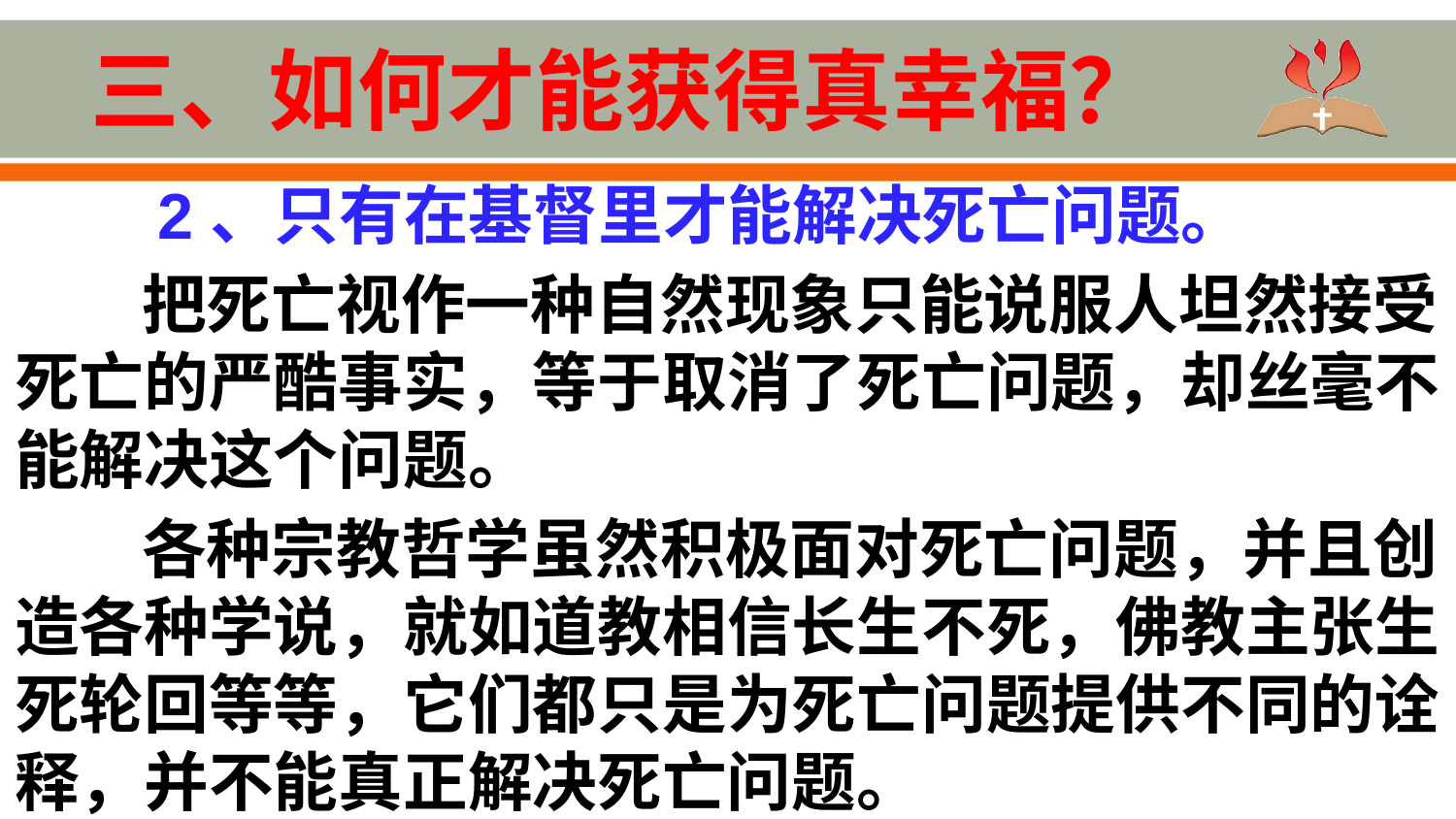

# 三、如何才能获得真幸福？
        2、只有在基督里才能解决死亡问题。
把死亡视作一种自然现象只能说服人坦然接受死亡的严酷事实，等于取消了死亡问题，却丝毫不能解决这个问题。
各种宗教哲学虽然积极面对死亡问题，并且创造各种学说，就如道教相信长生不死，佛教主张生死轮回等等，它们都只是为死亡问题提供不同的诠释，并不能真正解决死亡问题。